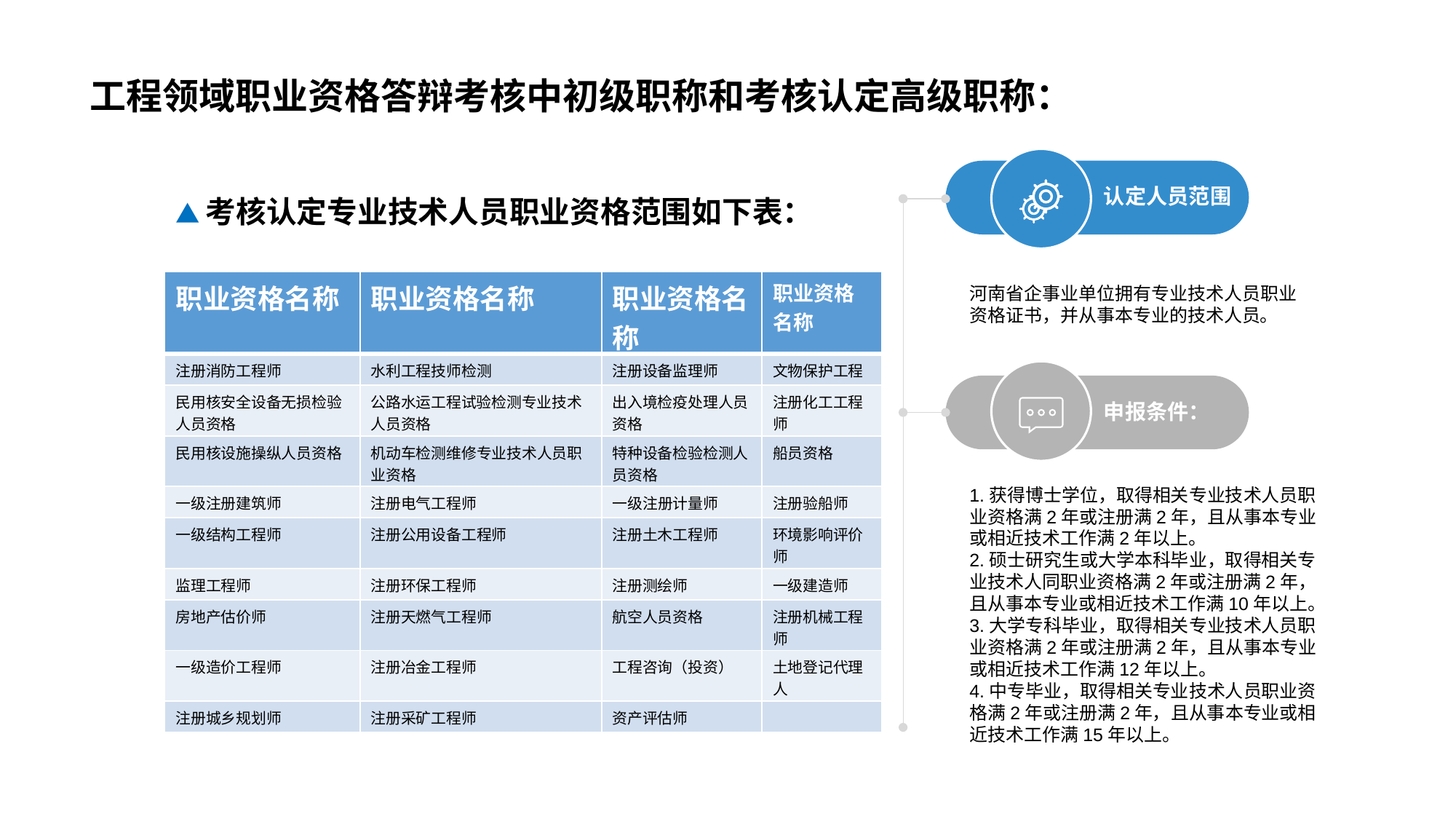

# 工程领域职业资格答辩考核中初级职称和考核认定高级职称：

认定人员范围
▲考核认定专业技术人员职业资格范围如下表：

河南省企事业单位拥有专业技术人员职业资格证书，并从事本专业的技术人员。

申报条件：

1.获得博士学位，取得相关专业技术人员职业资格满2年或注册满2年，且从事本专业或相近技术工作满2年以上。
2.硕士研究生或大学本科毕业，取得相关专业技术人同职业资格满2年或注册满2年，且从事本专业或相近技术工作满10年以上。
3.大学专科毕业，取得相关专业技术人员职业资格满2年或注册满2年，且从事本专业或相近技术工作满12年以上。
4.中专毕业，取得相关专业技术人员职业资格满2年或注册满2年，且从事本专业或相近技术工作满15年以上。

Text here.
| 职业资格名称 | 职业资格名称 | 职业资格名称 | 职业资格名称 |
| --- | --- | --- | --- |
| 注册消防工程师 | 水利工程技师检测 | 注册设备监理师 | 文物保护工程 |
| 民用核安全设备无损检验人员资格 | 公路水运工程试验检测专业技术人员资格 | 出入境检疫处理人员资格 | 注册化工工程师 |
| 民用核设施操纵人员资格 | 机动车检测维修专业技术人员职业资格 | 特种设备检验检测人员资格 | 船员资格 |
| 一级注册建筑师 | 注册电气工程师 | 一级注册计量师 | 注册验船师 |
| 一级结构工程师 | 注册公用设备工程师 | 注册土木工程师 | 环境影响评价师 |
| 监理工程师 | 注册环保工程师 | 注册测绘师 | 一级建造师 |
| 房地产估价师 | 注册天燃气工程师 | 航空人员资格 | 注册机械工程师 |
| 一级造价工程师 | 注册冶金工程师 | 工程咨询（投资） | 土地登记代理人 |
| 注册城乡规划师 | 注册采矿工程师 | 资产评估师 |  |